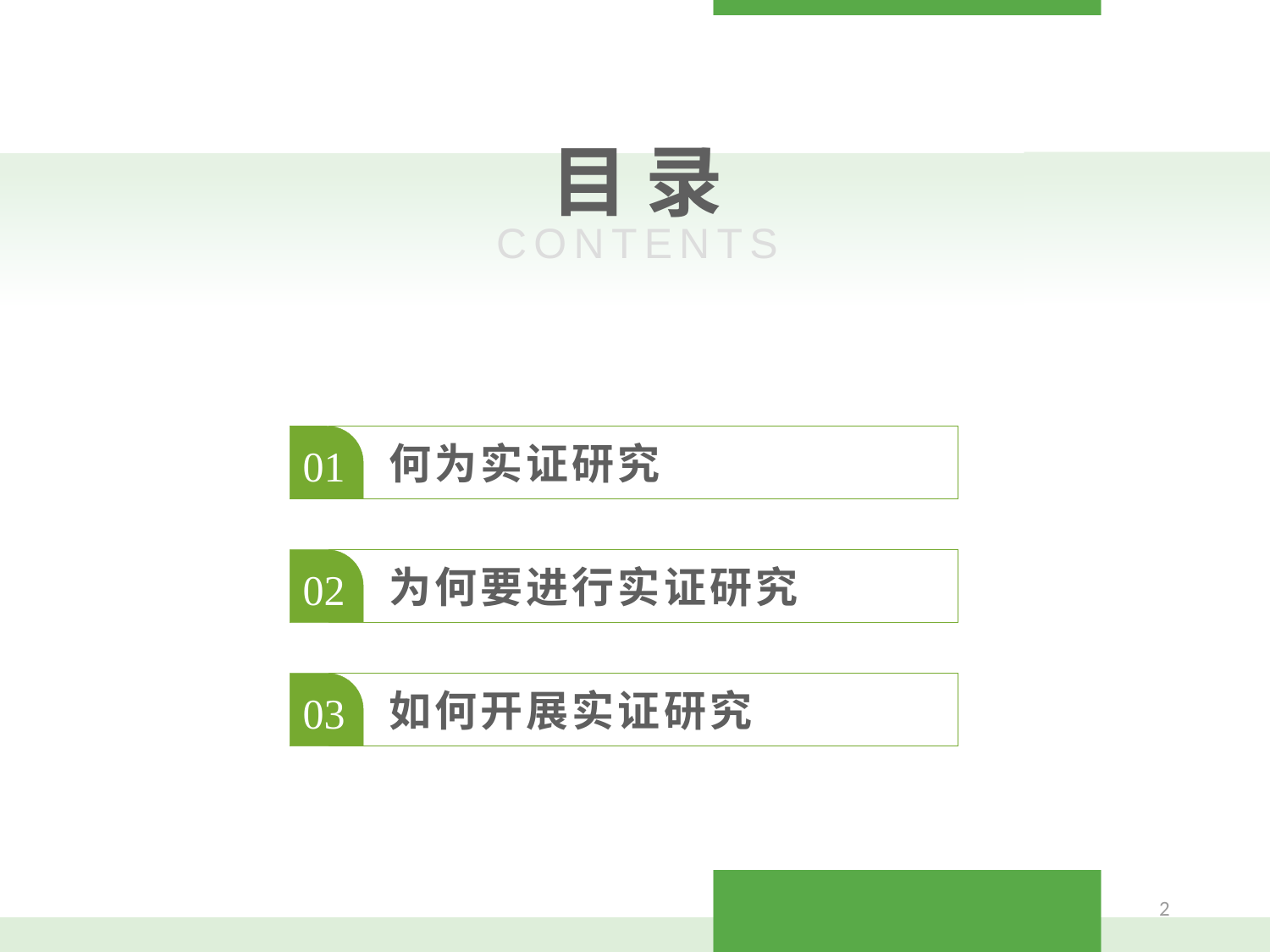

目 录
CONTENTS
01
何为实证研究
02
为何要进行实证研究
03
如何开展实证研究
2